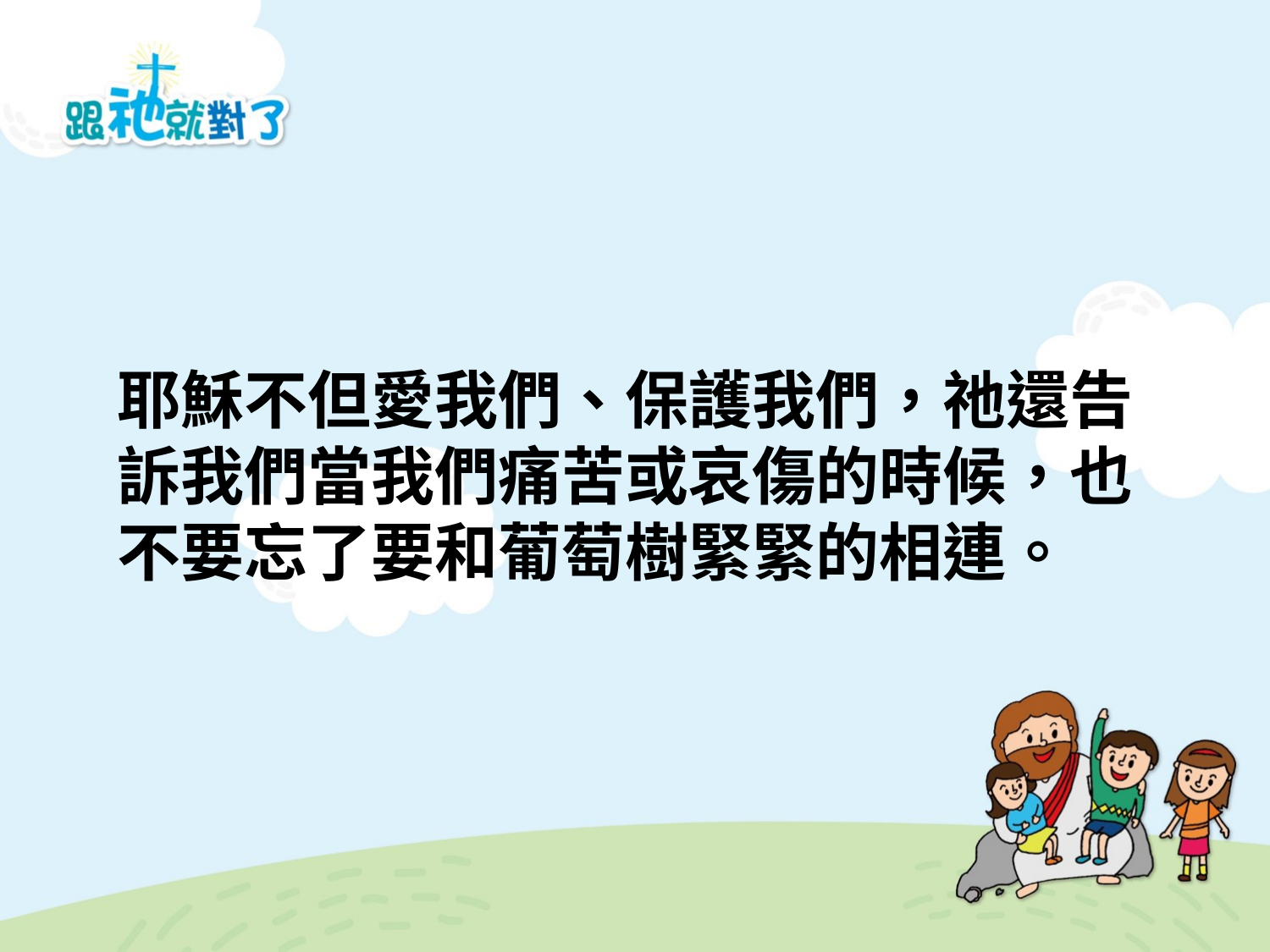

耶穌不但愛我們、保護我們，祂還告訴我們當我們痛苦或哀傷的時候，也不要忘了要和葡萄樹緊緊的相連。